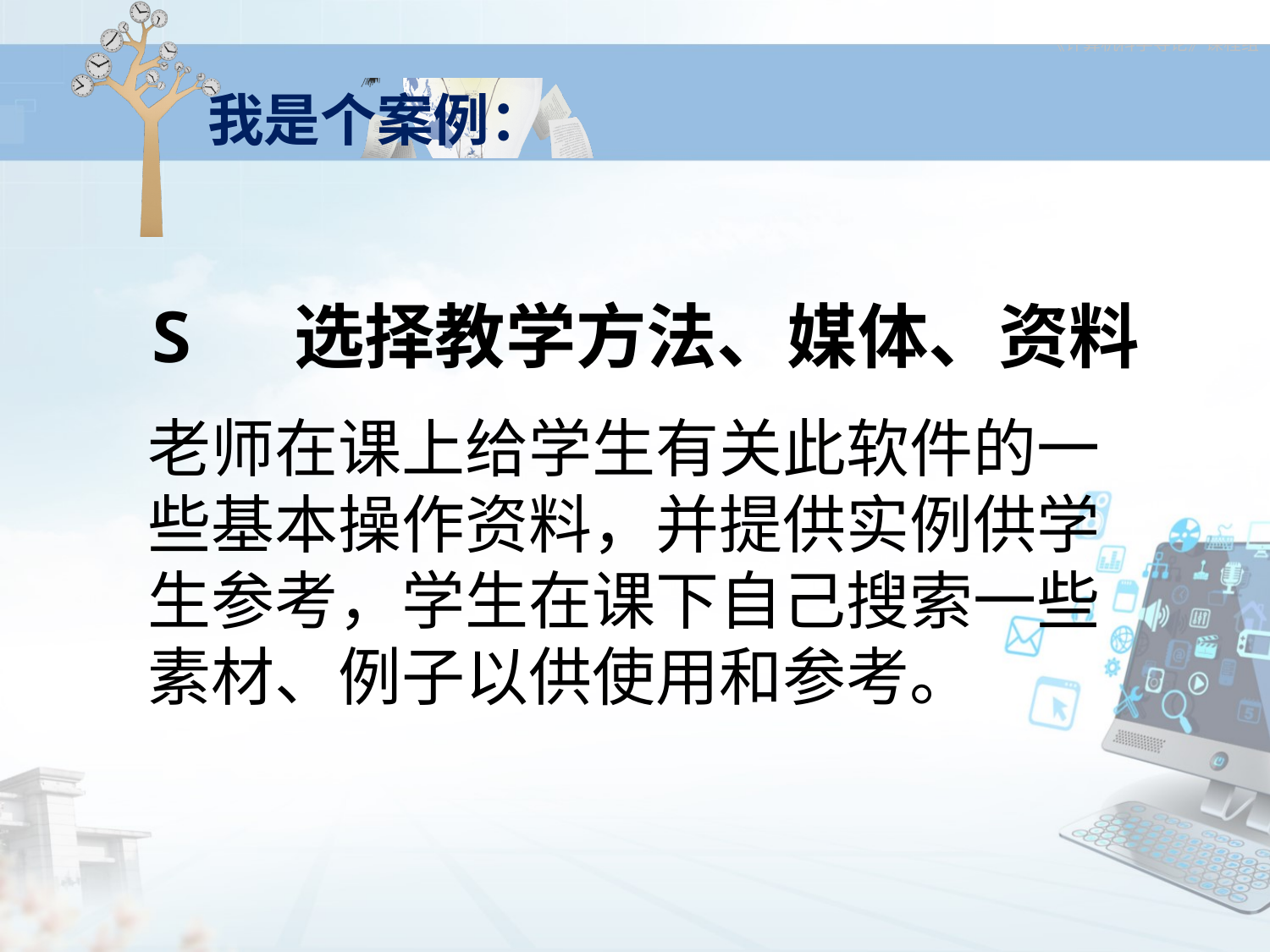

我是个案例：
S  选择教学方法、媒体、资料
老师在课上给学生有关此软件的一些基本操作资料，并提供实例供学生参考，学生在课下自己搜索一些素材、例子以供使用和参考。